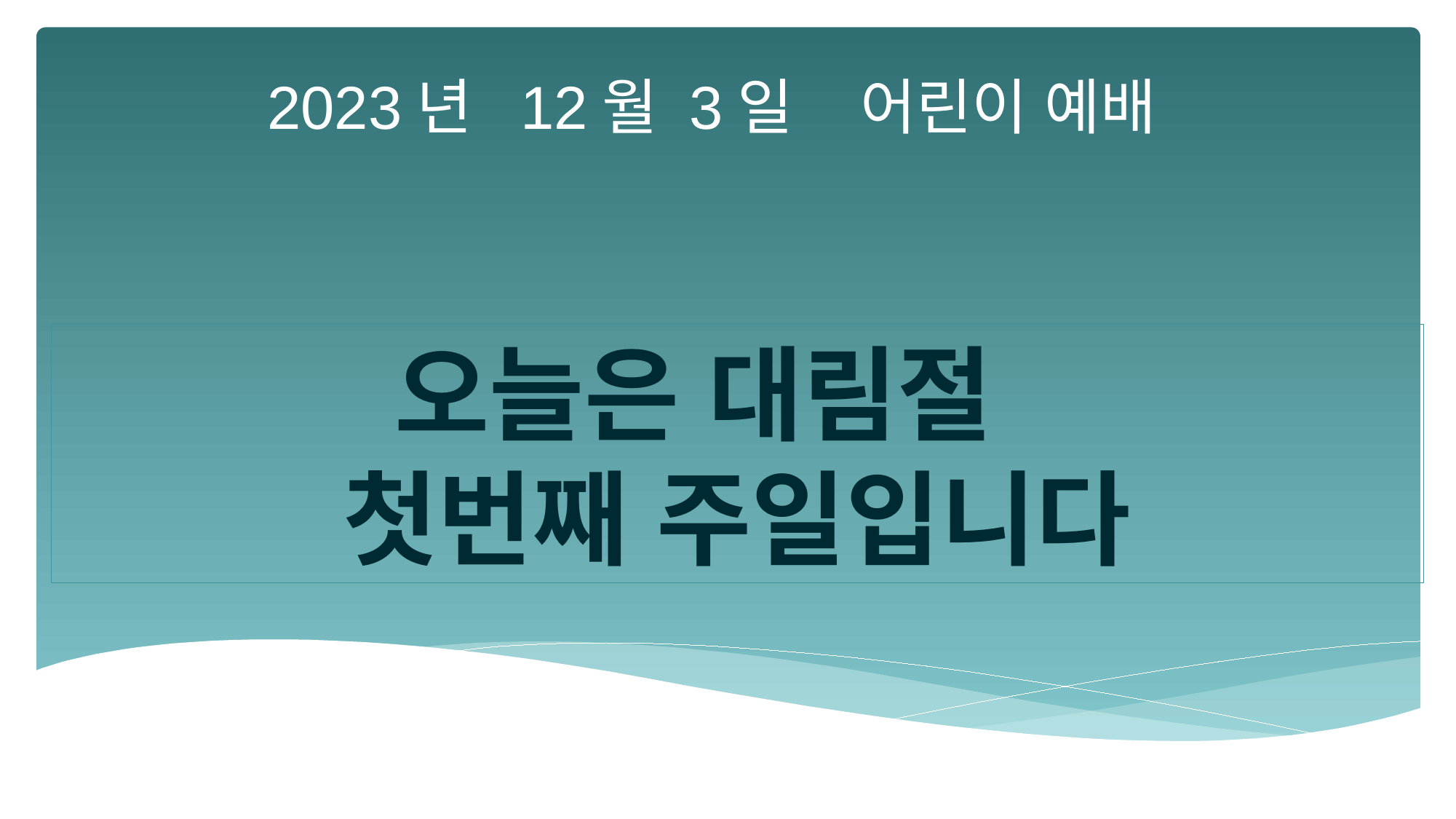

2023년  12월 3일    어린이 예배
오늘은 대림절
첫번째 주일입니다